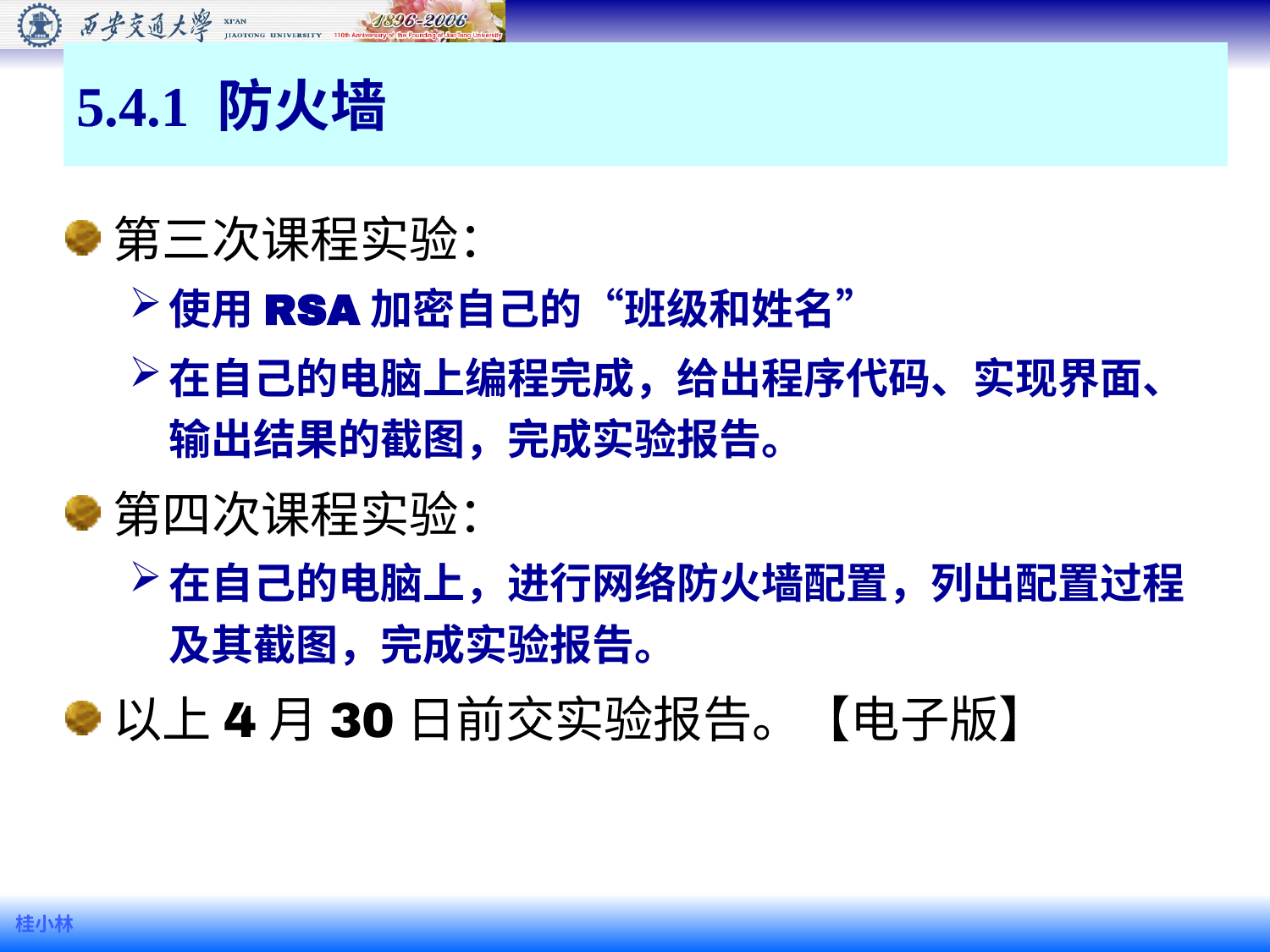

# 5.4.1 防火墙
第三次课程实验：
使用RSA加密自己的“班级和姓名”
在自己的电脑上编程完成，给出程序代码、实现界面、输出结果的截图，完成实验报告。
第四次课程实验：
在自己的电脑上，进行网络防火墙配置，列出配置过程及其截图，完成实验报告。
以上4月30日前交实验报告。【电子版】
79
桂小林